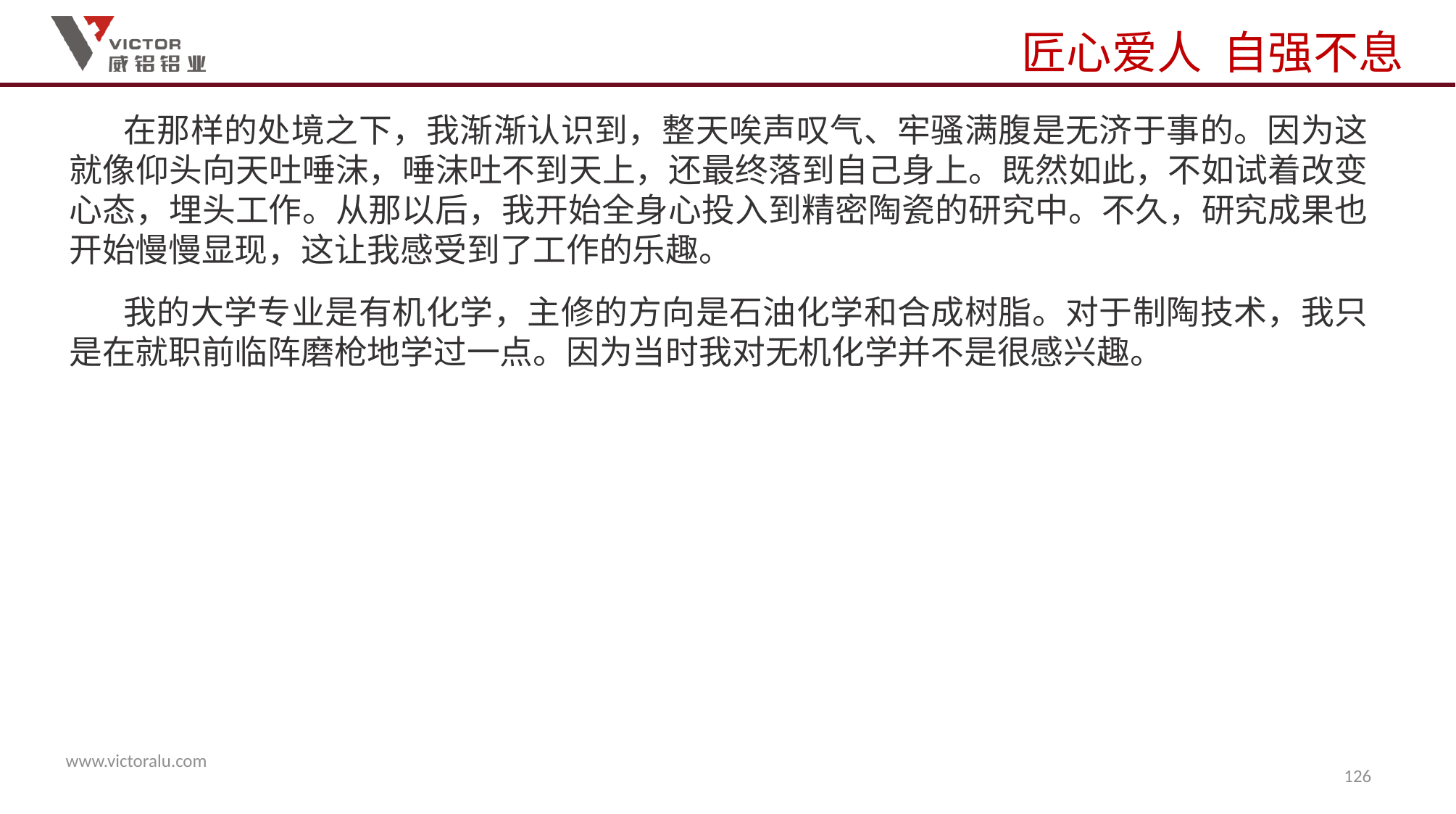

在那样的处境之下，我渐渐认识到，整天唉声叹气、牢骚满腹是无济于事的。因为这就像仰头向天吐唾沫，唾沫吐不到天上，还最终落到自己身上。既然如此，不如试着改变心态，埋头工作。从那以后，我开始全身心投入到精密陶瓷的研究中。不久，研究成果也开始慢慢显现，这让我感受到了工作的乐趣。
我的大学专业是有机化学，主修的方向是石油化学和合成树脂。对于制陶技术，我只是在就职前临阵磨枪地学过一点。因为当时我对无机化学并不是很感兴趣。
126